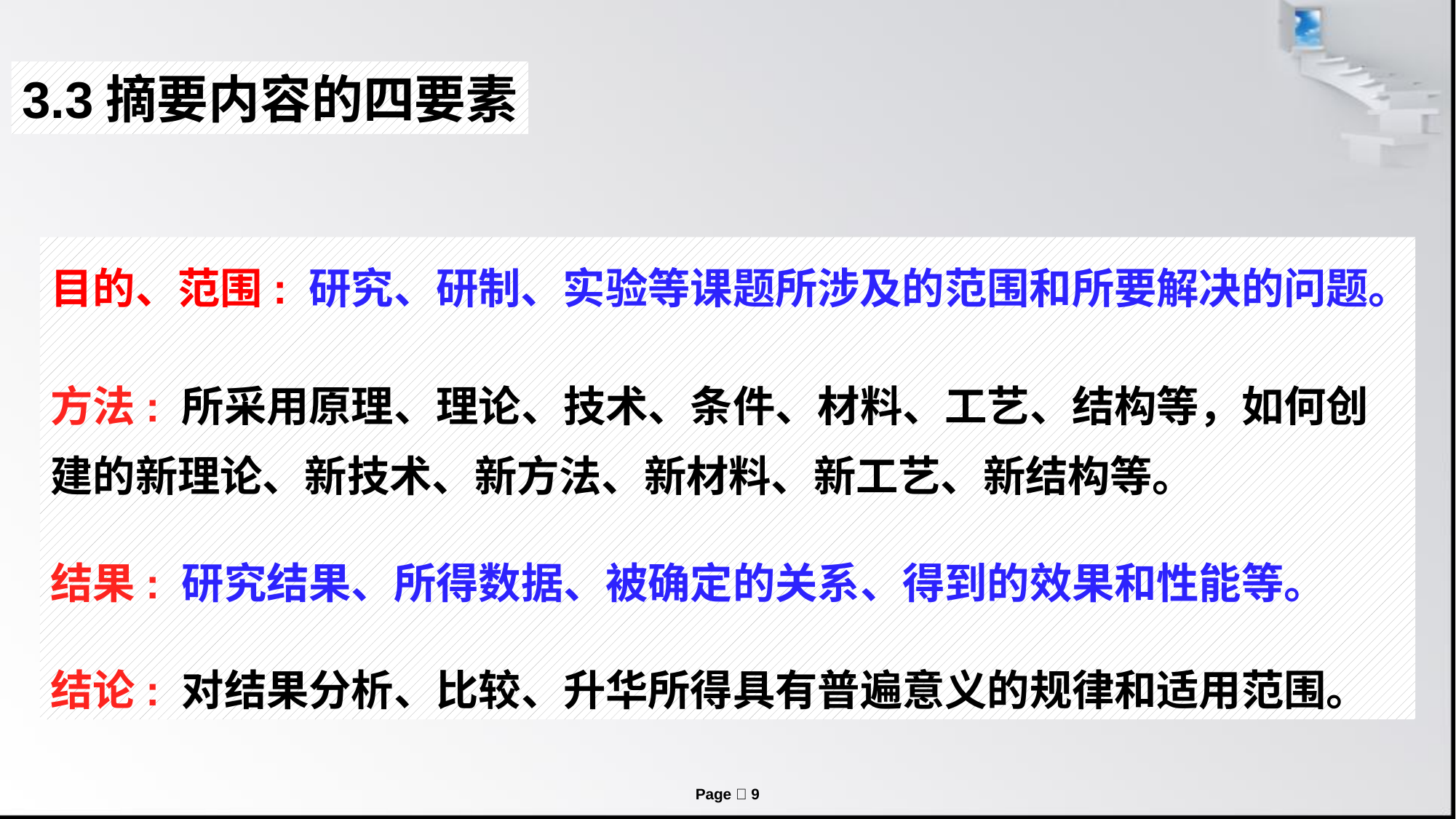

3.3摘要内容的四要素
目的、范围: 研究、研制、实验等课题所涉及的范围和所要解决的问题。
方法: 所采用原理、理论、技术、条件、材料、工艺、结构等，如何创建的新理论、新技术、新方法、新材料、新工艺、新结构等。
结果: 研究结果、所得数据、被确定的关系、得到的效果和性能等。
结论: 对结果分析、比较、升华所得具有普遍意义的规律和适用范围。
9